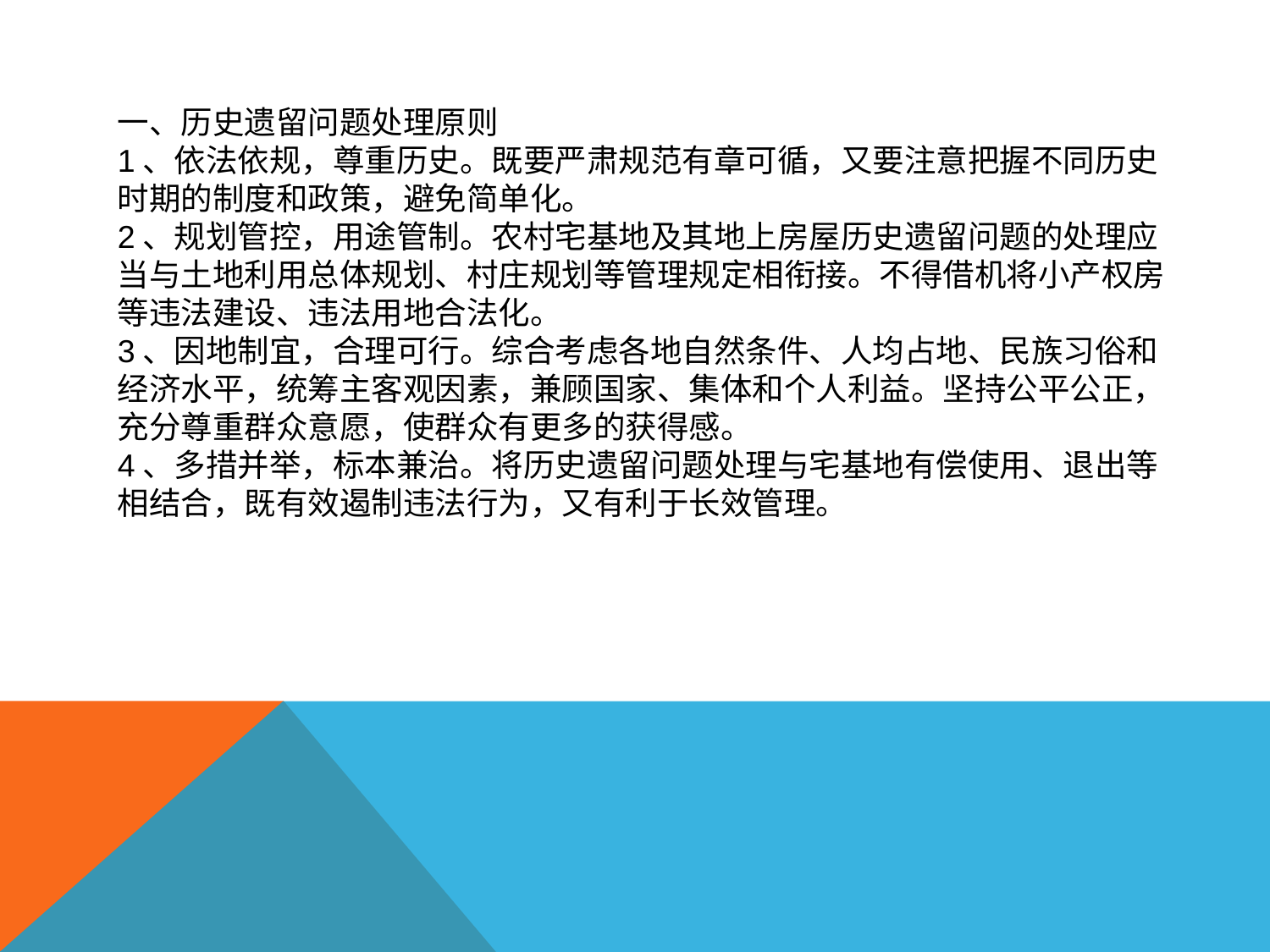

一、历史遗留问题处理原则
1、依法依规，尊重历史。既要严肃规范有章可循，又要注意把握不同历史时期的制度和政策，避免简单化。
2、规划管控，用途管制。农村宅基地及其地上房屋历史遗留问题的处理应当与土地利用总体规划、村庄规划等管理规定相衔接。不得借机将小产权房等违法建设、违法用地合法化。
3、因地制宜，合理可行。综合考虑各地自然条件、人均占地、民族习俗和经济水平，统筹主客观因素，兼顾国家、集体和个人利益。坚持公平公正，充分尊重群众意愿，使群众有更多的获得感。
4、多措并举，标本兼治。将历史遗留问题处理与宅基地有偿使用、退出等相结合，既有效遏制违法行为，又有利于长效管理。